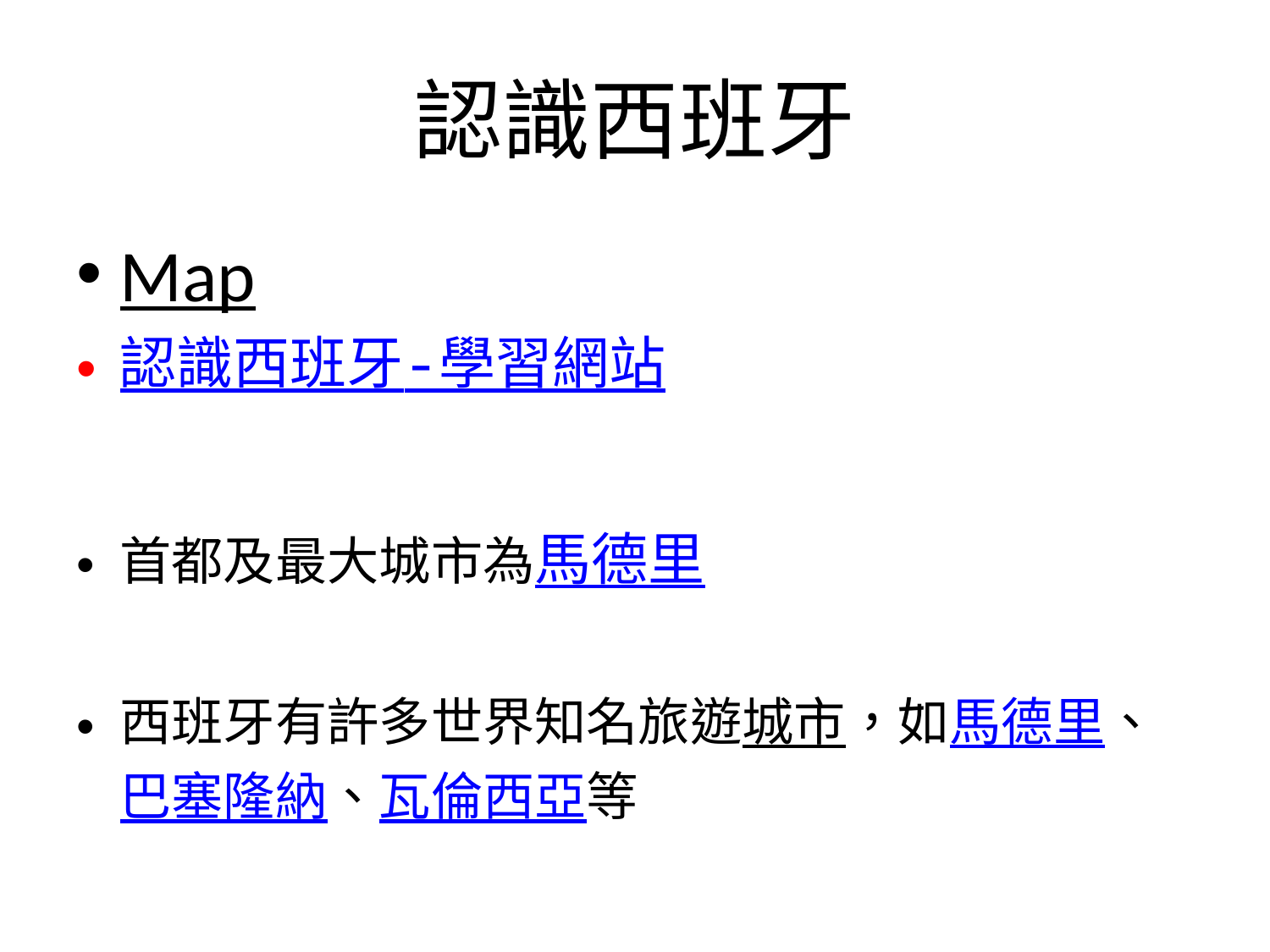

# 認識西班牙
Map
認識西班牙-學習網站

首都及最大城市為馬德里

西班牙有許多世界知名旅遊城市，如馬德里、巴塞隆納、瓦倫西亞等